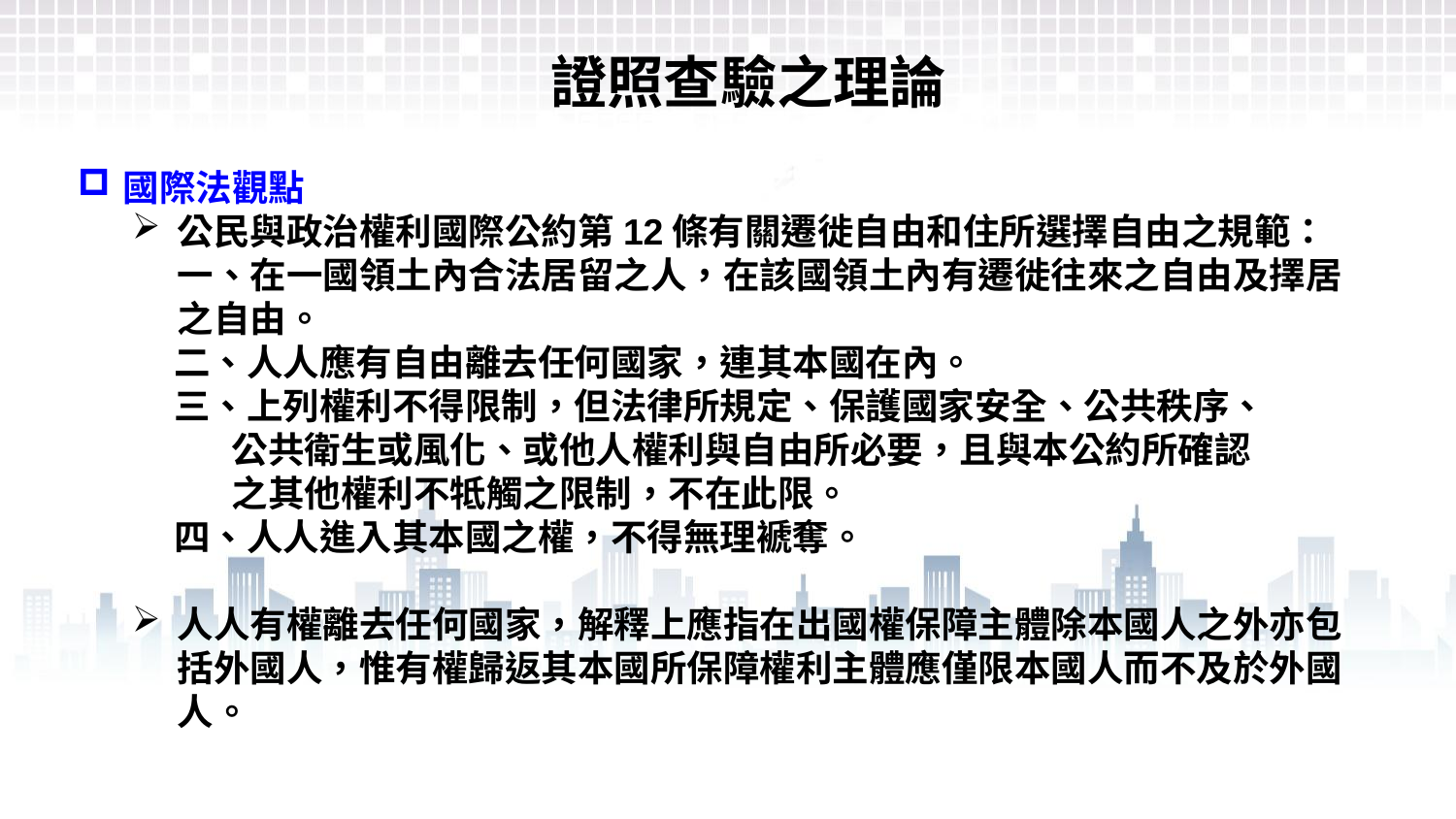

證照查驗之理論
國際法觀點
公民與政治權利國際公約第12條有關遷徙自由和住所選擇自由之規範：一、在一國領土內合法居留之人，在該國領土內有遷徙往來之自由及擇居之自由。
    二、人人應有自由離去任何國家，連其本國在內。
    三、上列權利不得限制，但法律所規定、保護國家安全、公共秩序、
           公共衛生或風化、或他人權利與自由所必要，且與本公約所確認
           之其他權利不牴觸之限制，不在此限。
    四、人人進入其本國之權，不得無理褫奪。

人人有權離去任何國家，解釋上應指在出國權保障主體除本國人之外亦包括外國人，惟有權歸返其本國所保障權利主體應僅限本國人而不及於外國人。